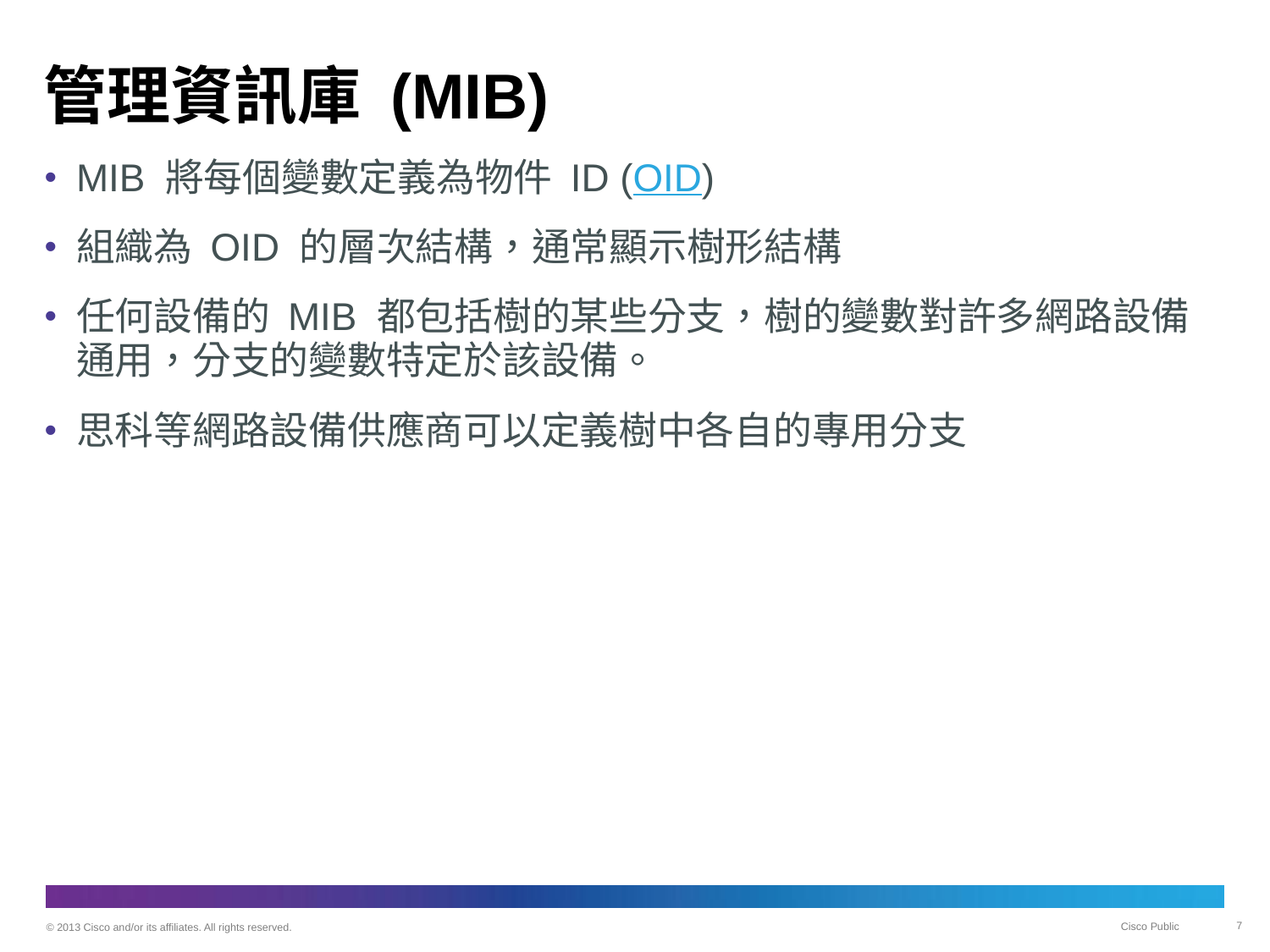

# 管理資訊庫 (MIB)
MIB 將每個變數定義為物件 ID (OID)
組織為 OID 的層次結構，通常顯示樹形結構
任何設備的 MIB 都包括樹的某些分支，樹的變數對許多網路設備通用，分支的變數特定於該設備。
思科等網路設備供應商可以定義樹中各自的專用分支